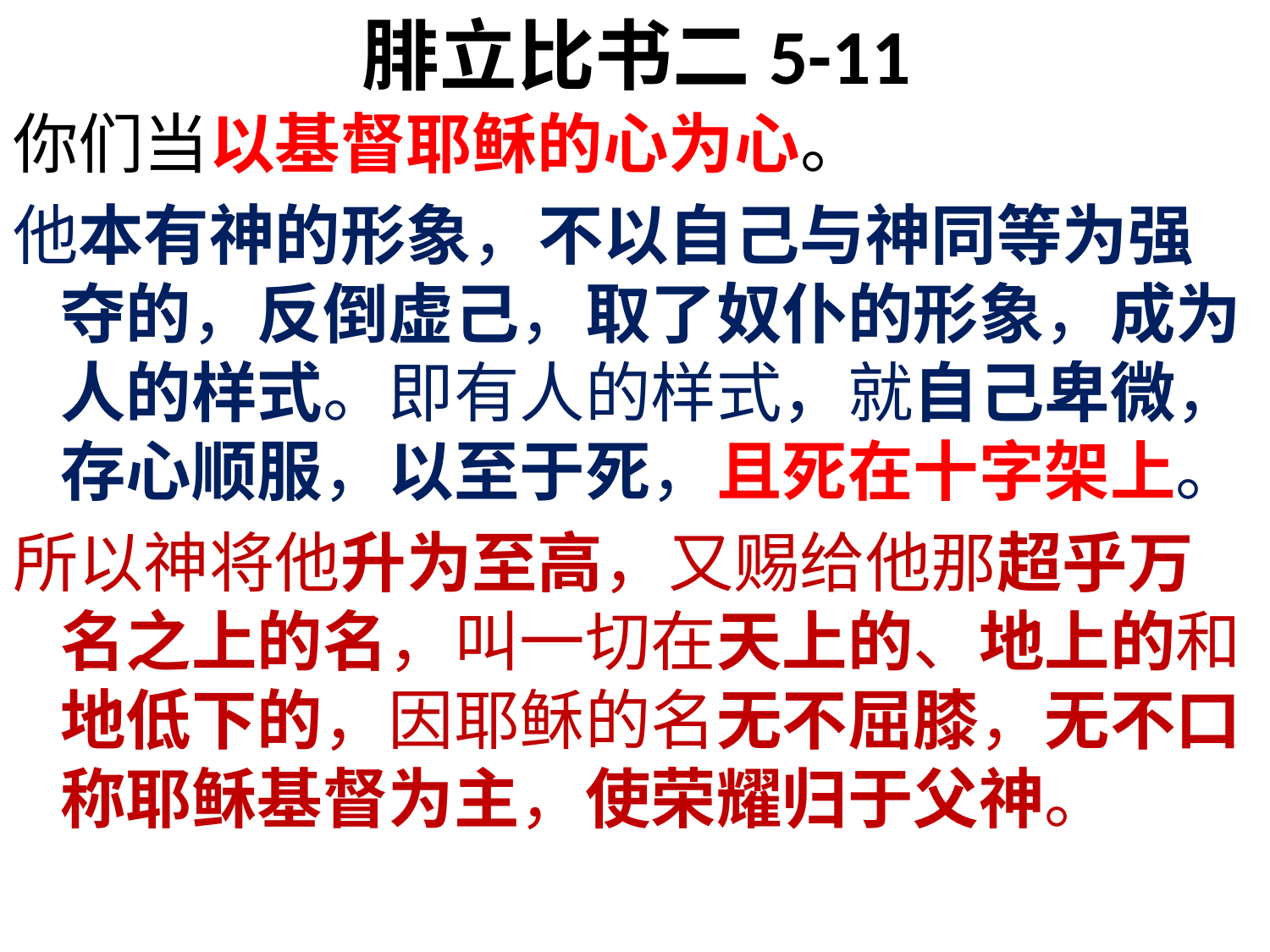

# 腓立比书二5-11
你们当以基督耶稣的心为心。
他本有神的形象，不以自己与神同等为强夺的，反倒虚己，取了奴仆的形象，成为人的样式。即有人的样式，就自己卑微，存心顺服，以至于死，且死在十字架上。
所以神将他升为至高，又赐给他那超乎万名之上的名，叫一切在天上的、地上的和地低下的，因耶稣的名无不屈膝，无不口称耶稣基督为主，使荣耀归于父神。